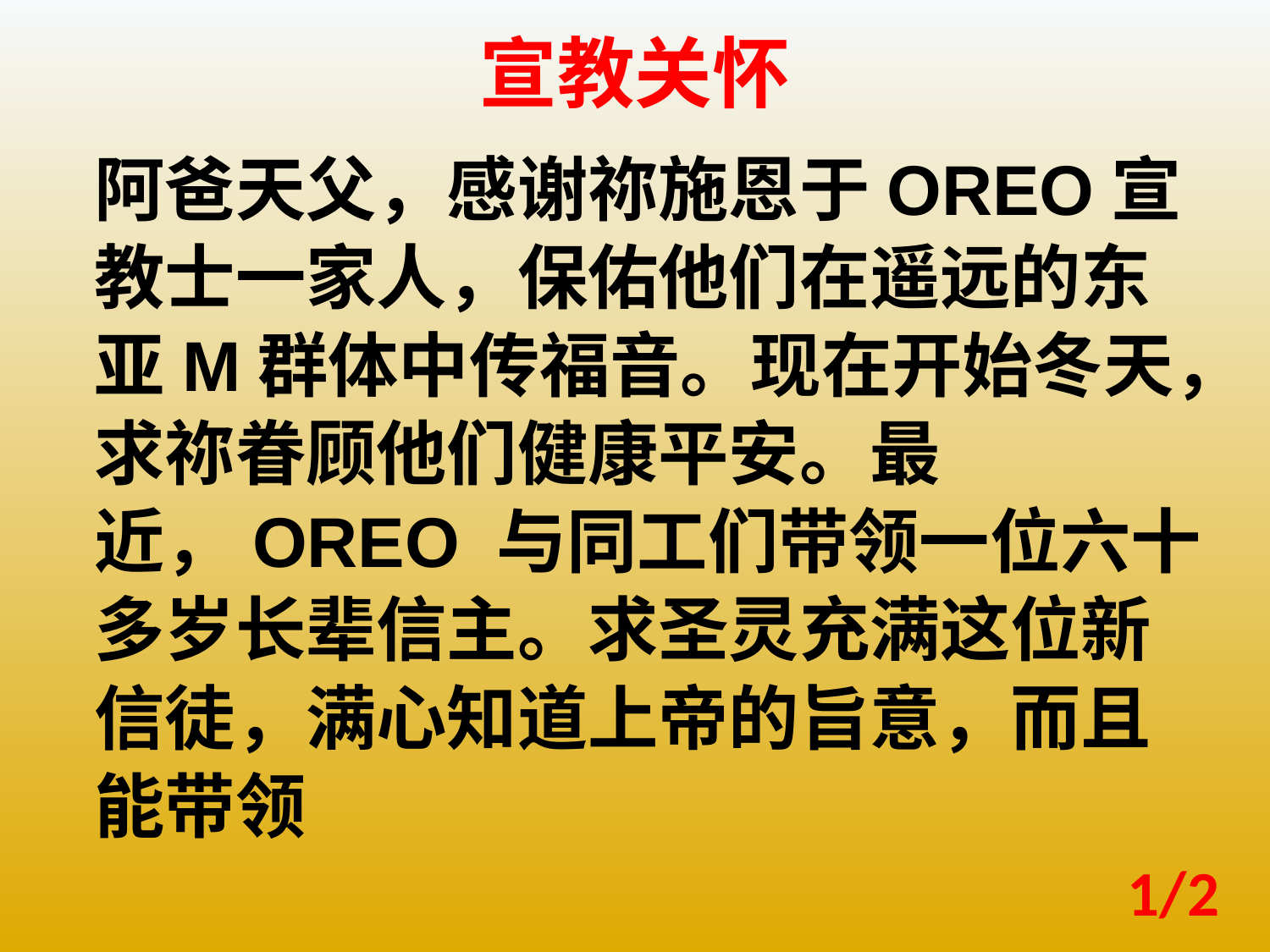

宣教关怀
阿爸天父，感谢祢施恩于Oreo宣教士一家人，保佑他们在遥远的东亚M群体中传福音。现在开始冬天，求祢眷顾他们健康平安。最近，Oreo 与同工们带领一位六十多岁长辈信主。求圣灵充满这位新信徒，满心知道上帝的旨意，而且能带领
1/2